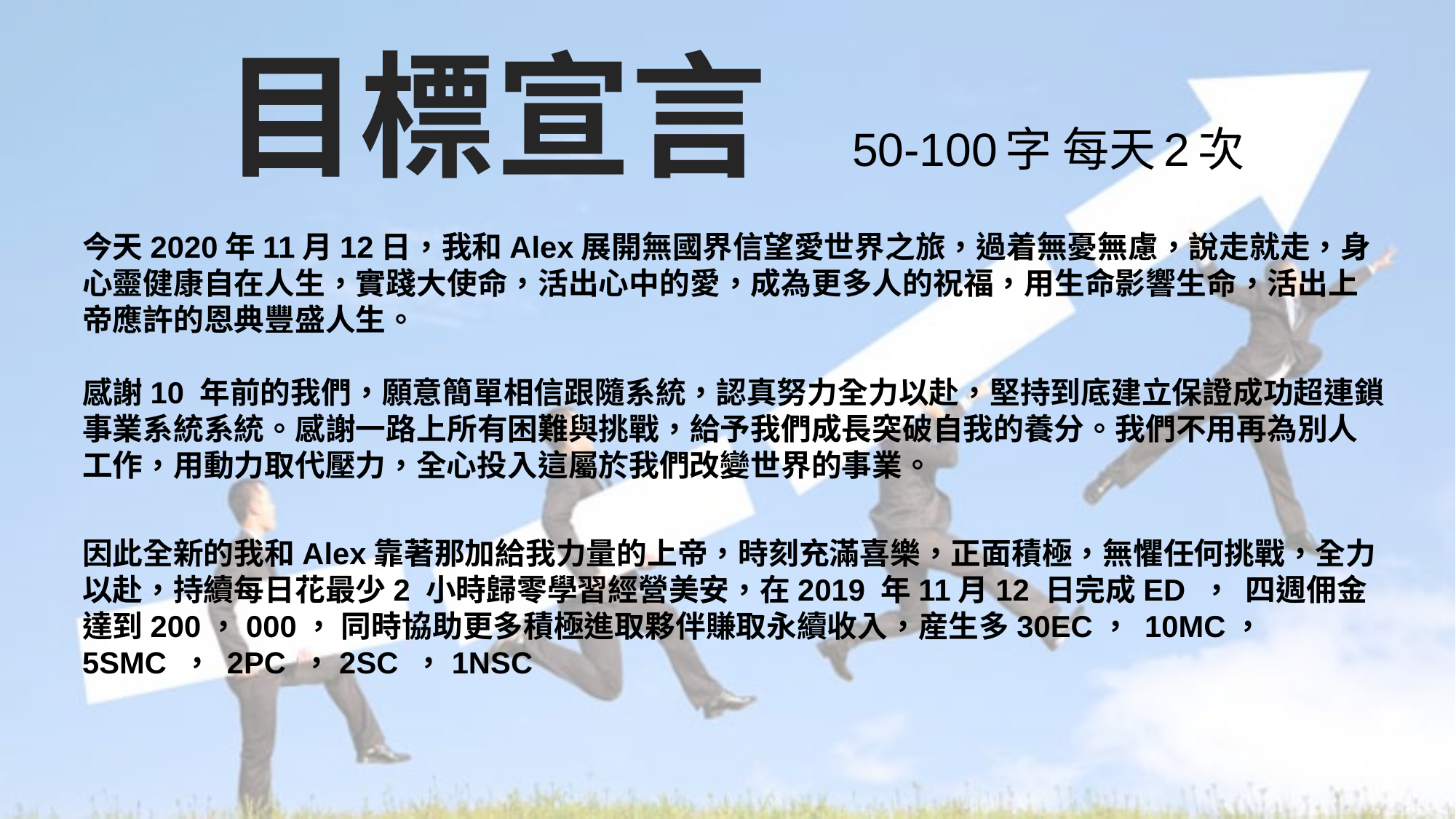

# 目標宣言  50-100字 每天2次
今天2020年11月12日，我和Alex展開無國界信望愛世界之旅，過着無憂無慮，說走就走，身心靈健康自在人生，實踐大使命，活出心中的愛，成為更多人的祝福，用生命影響生命，活出上帝應許的恩典豐盛人生。

感謝10 年前的我們，願意簡單相信跟隨系統，認真努力全力以赴，堅持到底建立保證成功超連鎖事業系統系統。感謝一路上所有困難與挑戰，給予我們成長突破自我的養分。我們不用再為別人工作，用動力取代壓力，全心投入這屬於我們改變世界的事業。

因此全新的我和Alex靠著那加給我力量的上帝，時刻充滿喜樂，正面積極，無懼任何挑戰，全力以赴，持續每日花最少2 小時歸零學習經營美安，在2019 年11月12 日完成ED ，  四週佣金達到200，000， 同時協助更多積極進取夥伴賺取永續收入，産生多30EC， 10MC，  5SMC ， 2PC ，2SC ，1NSC